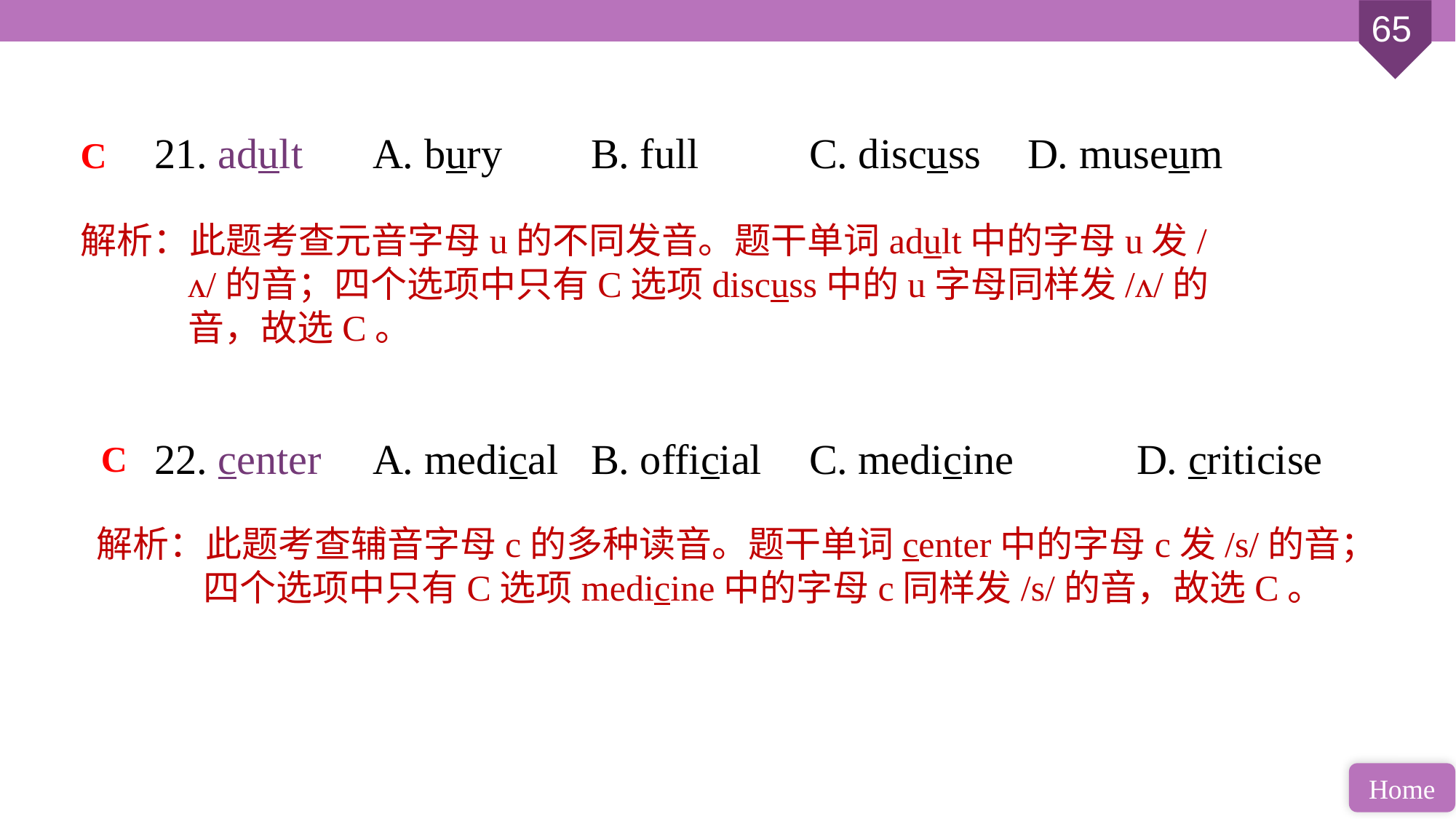

21. adult 	A. bury 	B. full 	C. discuss 	D. museum

22. center 	A. medical 	B. official 	C. medicine 		D. criticise
C
解析：此题考查元音字母u的不同发音。题干单词adult中的字母u发/ʌ/的音；四个选项中只有C选项discuss中的u字母同样发/ʌ/的音，故选C。
C
解析：此题考查辅音字母c的多种读音。题干单词center中的字母c发/s/的音；四个选项中只有C选项medicine中的字母c同样发/s/的音，故选C。